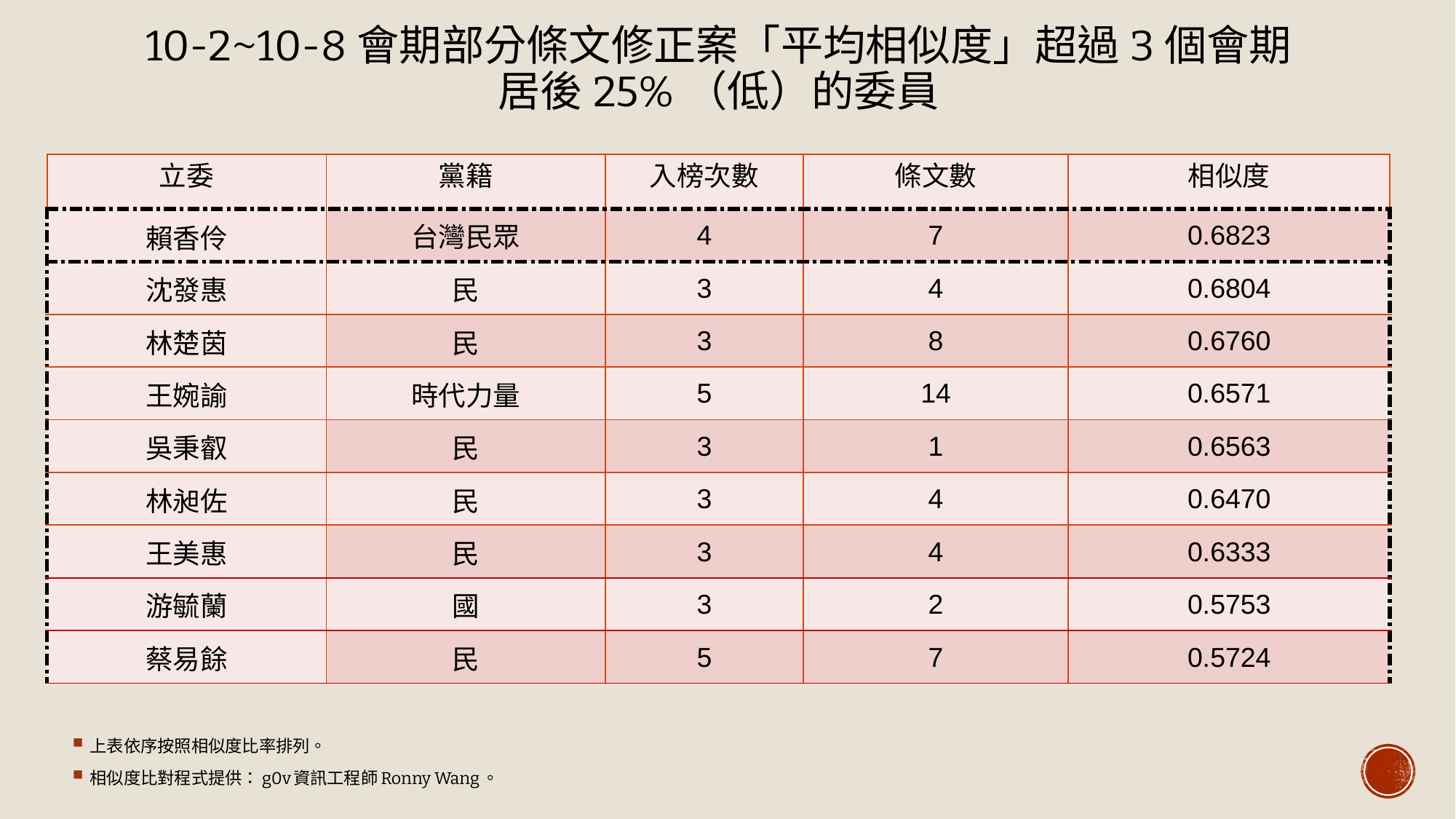

# 10-2~10-8會期部分條文修正案「平均相似度」超過3個會期 居後25%（低）的委員
| 立委 | 黨籍 | 入榜次數 | 條文數 | 相似度 |
| --- | --- | --- | --- | --- |
| 賴香伶 | 台灣民眾 | 4 | 7 | 0.6823 |
| 沈發惠 | 民 | 3 | 4 | 0.6804 |
| 林楚茵 | 民 | 3 | 8 | 0.6760 |
| 王婉諭 | 時代力量 | 5 | 14 | 0.6571 |
| 吳秉叡 | 民 | 3 | 1 | 0.6563 |
| 林昶佐 | 民 | 3 | 4 | 0.6470 |
| 王美惠 | 民 | 3 | 4 | 0.6333 |
| 游毓蘭 | 國 | 3 | 2 | 0.5753 |
| 蔡易餘 | 民 | 5 | 7 | 0.5724 |
上表依序按照相似度比率排列。
相似度比對程式提供：g0v資訊工程師Ronny Wang。